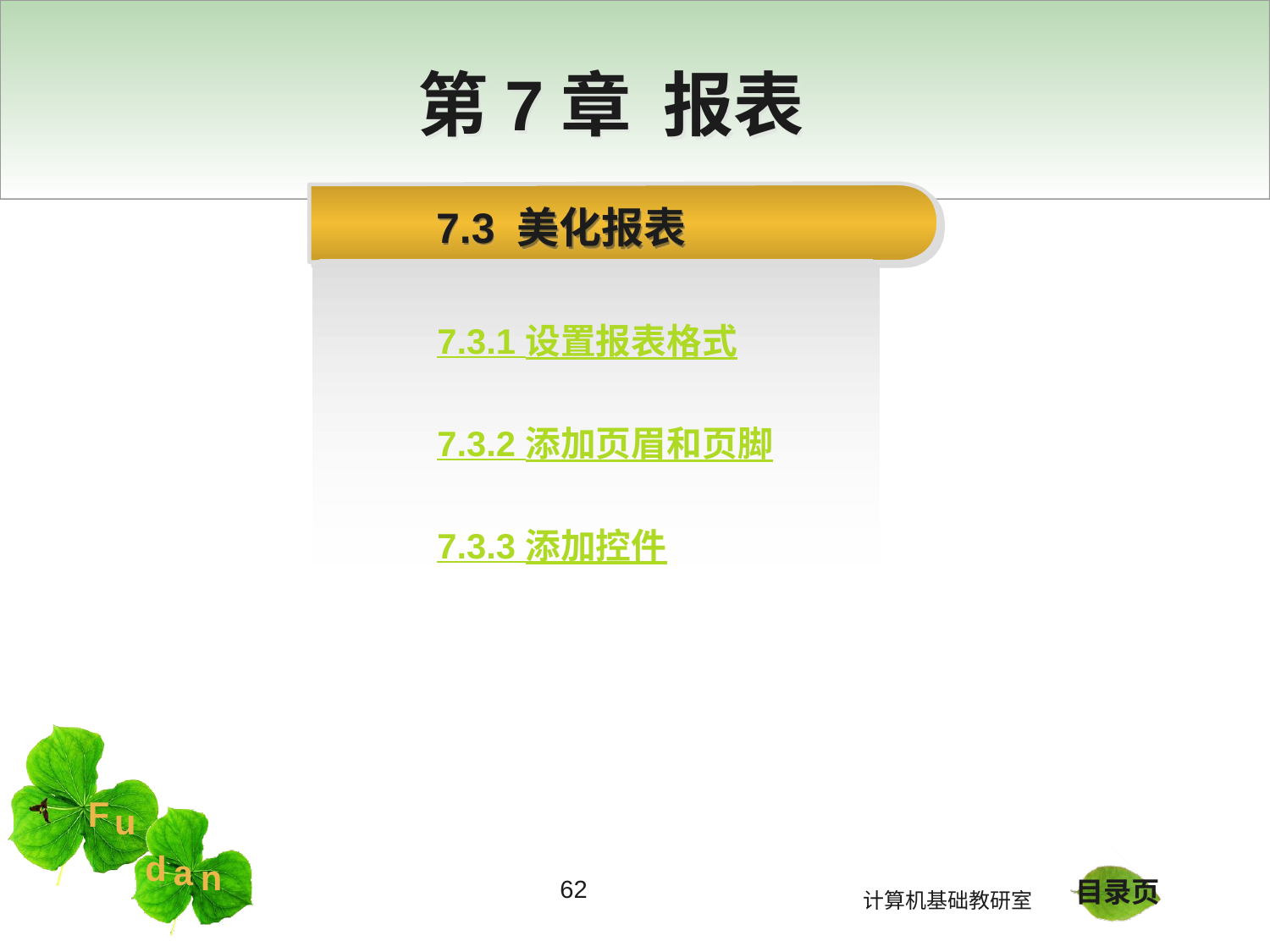

# 第7章  报表

7.3 美化报表
7.3.1 设置报表格式
7.3.2 添加页眉和页脚
7.3.3 添加控件
62
目录页